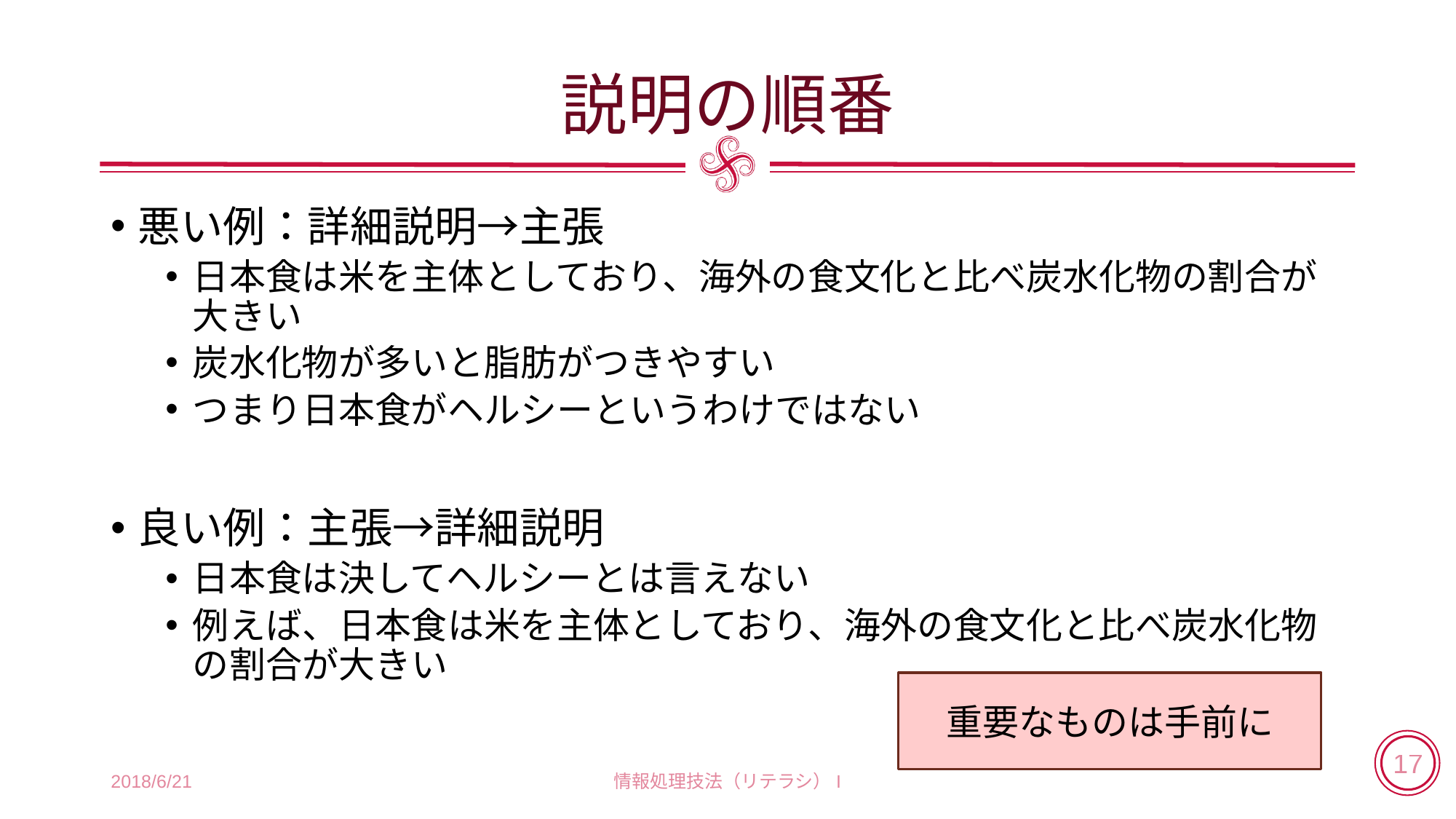

# 説明の順番
悪い例：詳細説明→主張
日本食は米を主体としており、海外の食文化と比べ炭水化物の割合が大きい
炭水化物が多いと脂肪がつきやすい
つまり日本食がヘルシーというわけではない

良い例：主張→詳細説明
日本食は決してヘルシーとは言えない
例えば、日本食は米を主体としており、海外の食文化と比べ炭水化物の割合が大きい

重要なものは手前に
2018/6/21
情報処理技法（リテラシ）I